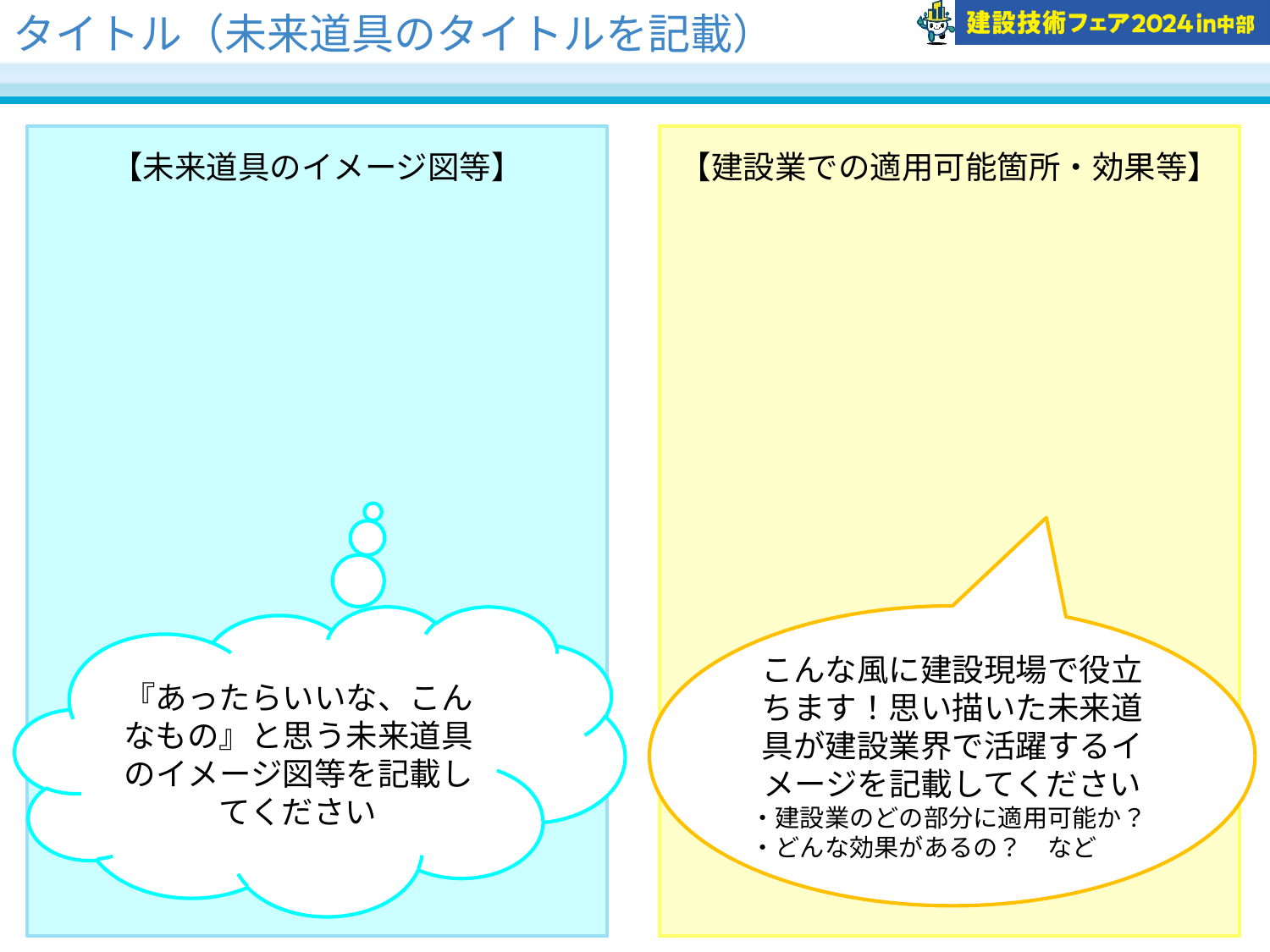

# タイトル（未来道具のタイトルを記載）

【未来道具のイメージ図等】
【建設業での適用可能箇所・効果等】
『あったらいいな、こんなもの』と思う未来道具のイメージ図等を記載してください
こんな風に建設現場で役立ちます！思い描いた未来道具が建設業界で活躍するイメージを記載してください
・建設業のどの部分に適用可能か？
・どんな効果があるの？　など